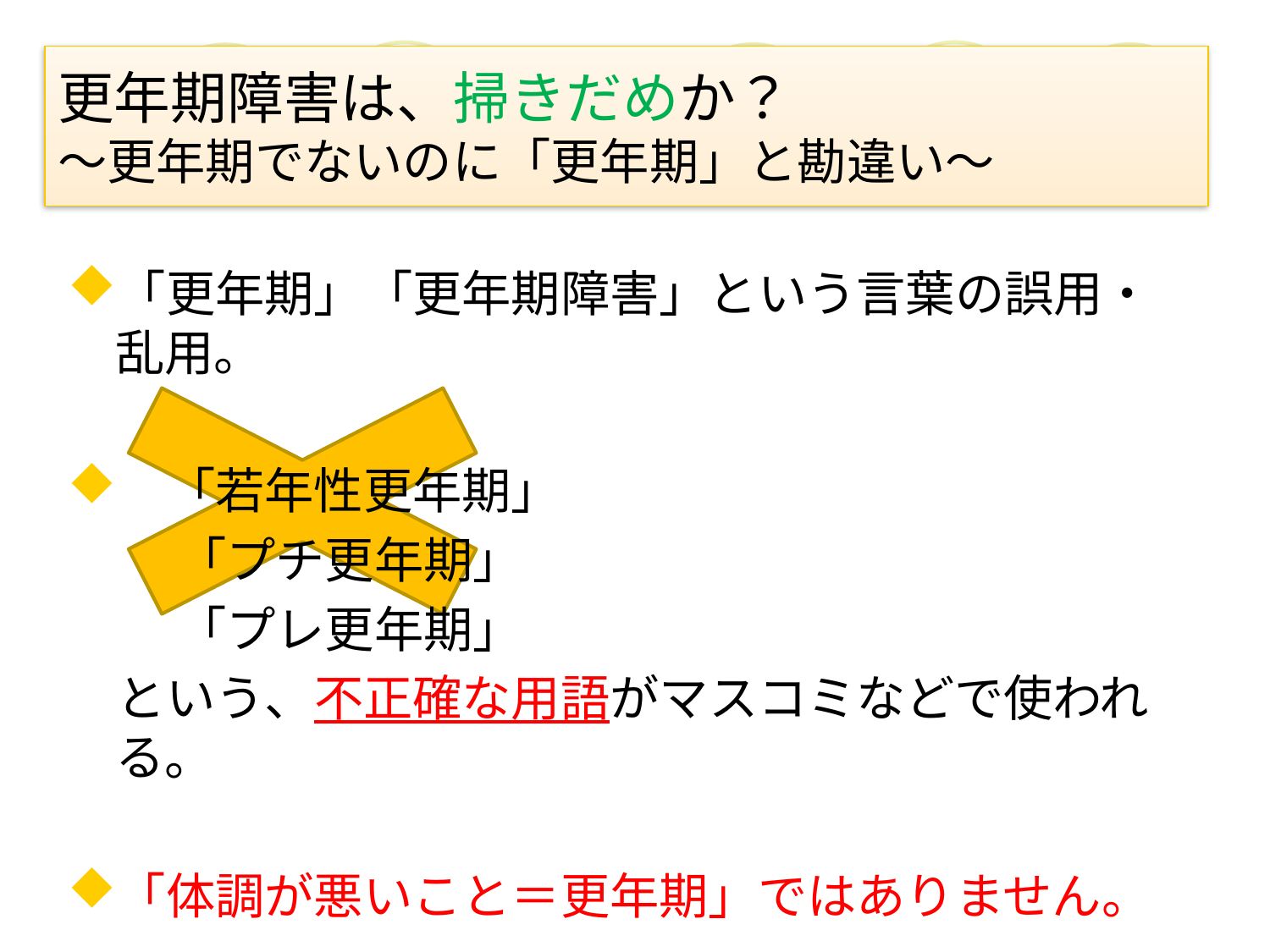

# 更年期障害は、掃きだめか？ ～更年期でないのに「更年期」と勘違い～
「更年期」「更年期障害」という言葉の誤用・乱用。

　「若年性更年期」
　　 「プチ更年期」
　　 「プレ更年期」
　という、不正確な用語がマスコミなどで使われる。

「体調が悪いこと＝更年期」ではありません。